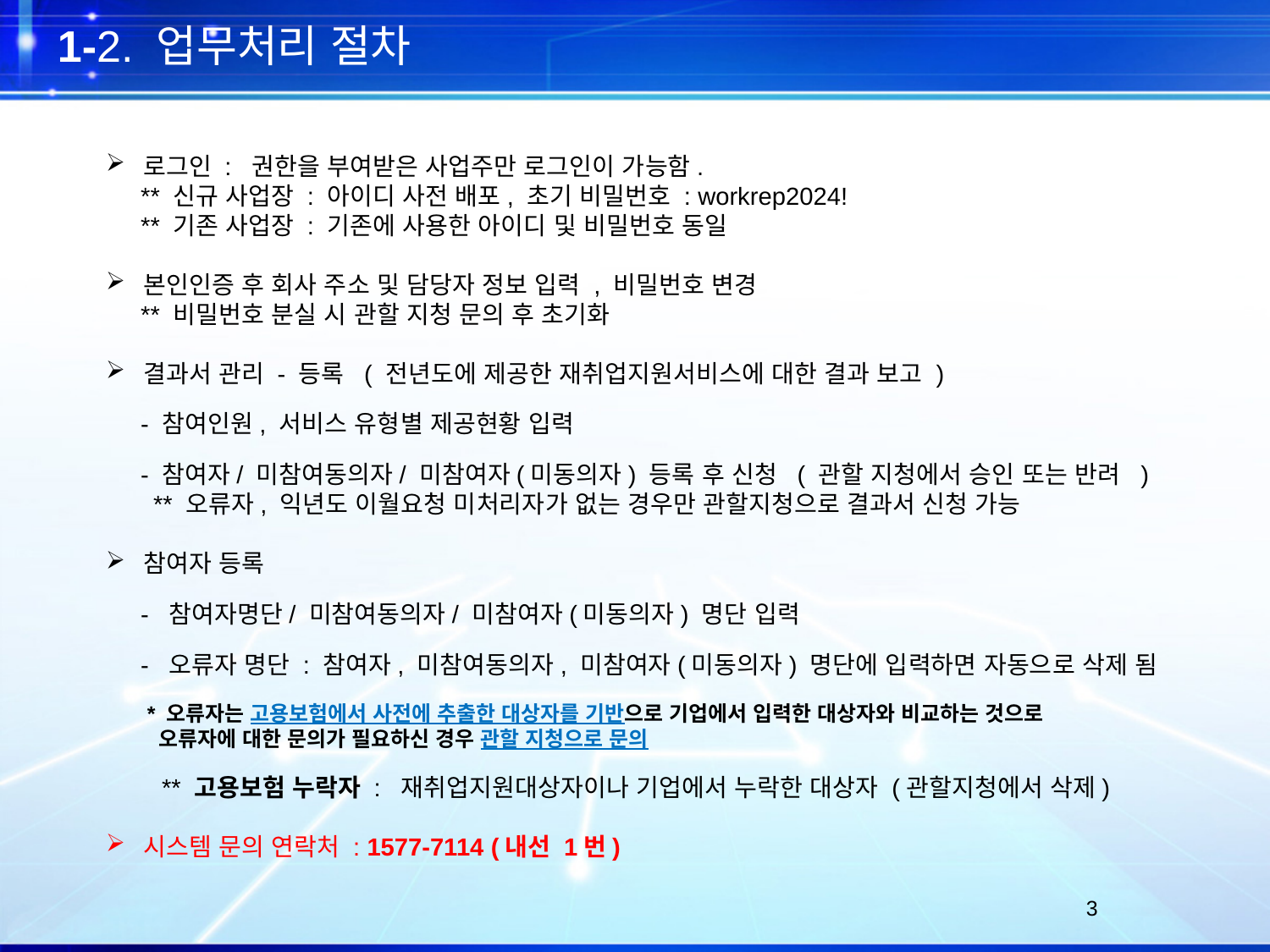

1-2. 업무처리 절차

로그인 :  권한을 부여받은 사업주만 로그인이 가능함.
     ** 신규 사업장 : 아이디 사전 배포, 초기 비밀번호 : workrep2024!
     ** 기존 사업장 : 기존에 사용한 아이디 및 비밀번호 동일

본인인증 후 회사 주소 및 담당자 정보 입력 , 비밀번호 변경
     ** 비밀번호 분실 시 관할 지청 문의 후 초기화

결과서 관리 - 등록  ( 전년도에 제공한 재취업지원서비스에 대한 결과 보고 )
     - 참여인원, 서비스 유형별 제공현황 입력
     - 참여자/ 미참여동의자/ 미참여자(미동의자) 등록 후 신청  ( 관할 지청에서 승인 또는 반려  )
        ** 오류자, 익년도 이월요청 미처리자가 없는 경우만 관할지청으로 결과서 신청 가능

참여자 등록
     -  참여자명단/ 미참여동의자/ 미참여자(미동의자) 명단 입력
     -  오류자 명단 : 참여자, 미참여동의자, 미참여자(미동의자) 명단에 입력하면 자동으로 삭제 됨
       * 오류자는 고용보험에서 사전에 추출한 대상자를 기반으로 기업에서 입력한 대상자와 비교하는 것으로
         오류자에 대한 문의가 필요하신 경우 관할 지청으로 문의
        ** 고용보험 누락자 :  재취업지원대상자이나 기업에서 누락한 대상자 (관할지청에서 삭제)

시스템 문의 연락처 : 1577-7114 (내선 1번)